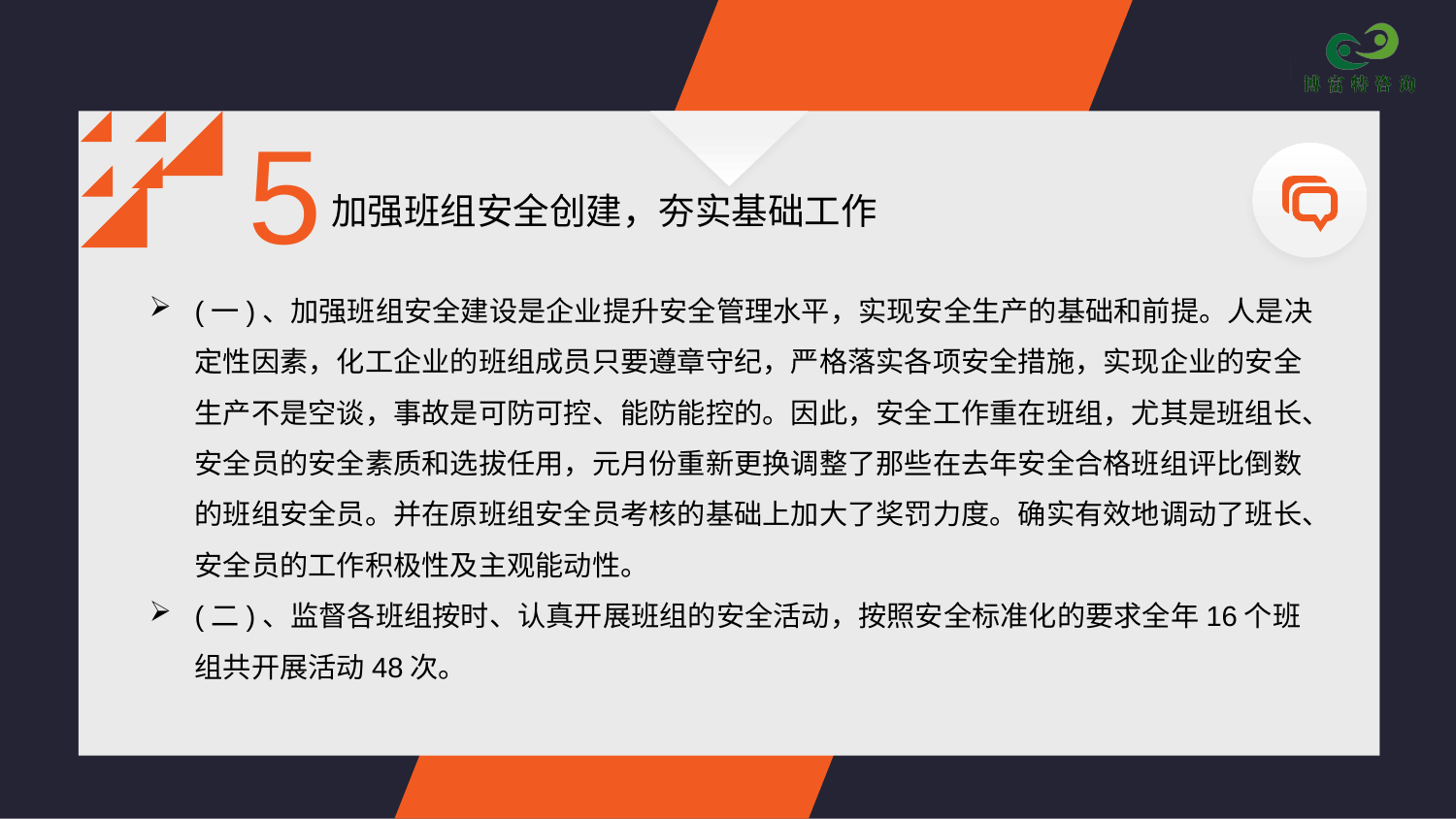

5

加强班组安全创建，夯实基础工作
(一)、加强班组安全建设是企业提升安全管理水平，实现安全生产的基础和前提。人是决定性因素，化工企业的班组成员只要遵章守纪，严格落实各项安全措施，实现企业的安全生产不是空谈，事故是可防可控、能防能控的。因此，安全工作重在班组，尤其是班组长、安全员的安全素质和选拔任用，元月份重新更换调整了那些在去年安全合格班组评比倒数的班组安全员。并在原班组安全员考核的基础上加大了奖罚力度。确实有效地调动了班长、安全员的工作积极性及主观能动性。
(二)、监督各班组按时、认真开展班组的安全活动，按照安全标准化的要求全年16个班组共开展活动48次。